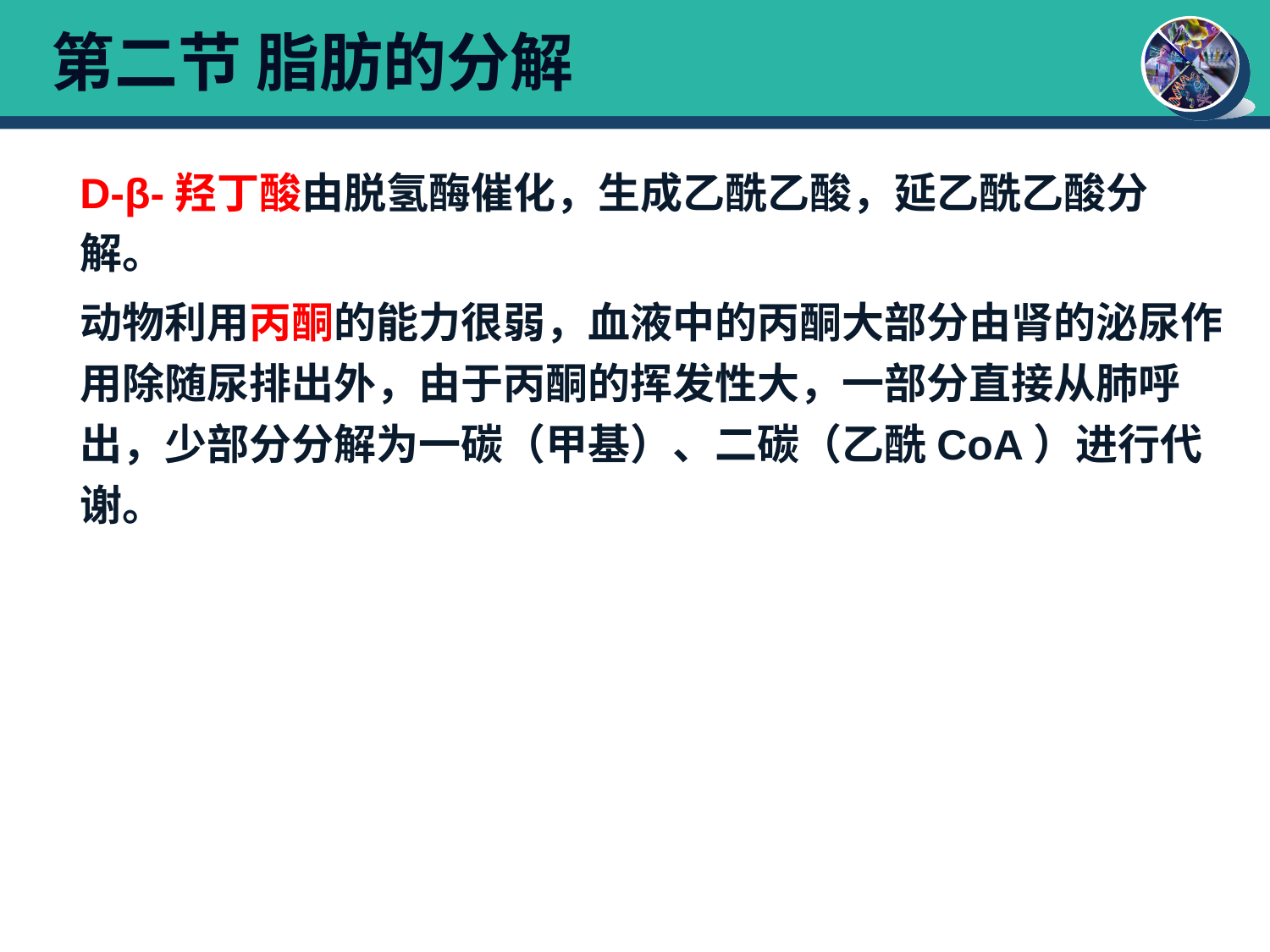

# 第二节 脂肪的分解
D-β-羟丁酸由脱氢酶催化，生成乙酰乙酸，延乙酰乙酸分解。
动物利用丙酮的能力很弱，血液中的丙酮大部分由肾的泌尿作用除随尿排出外，由于丙酮的挥发性大，一部分直接从肺呼出，少部分分解为一碳（甲基）、二碳（乙酰CoA）进行代谢。